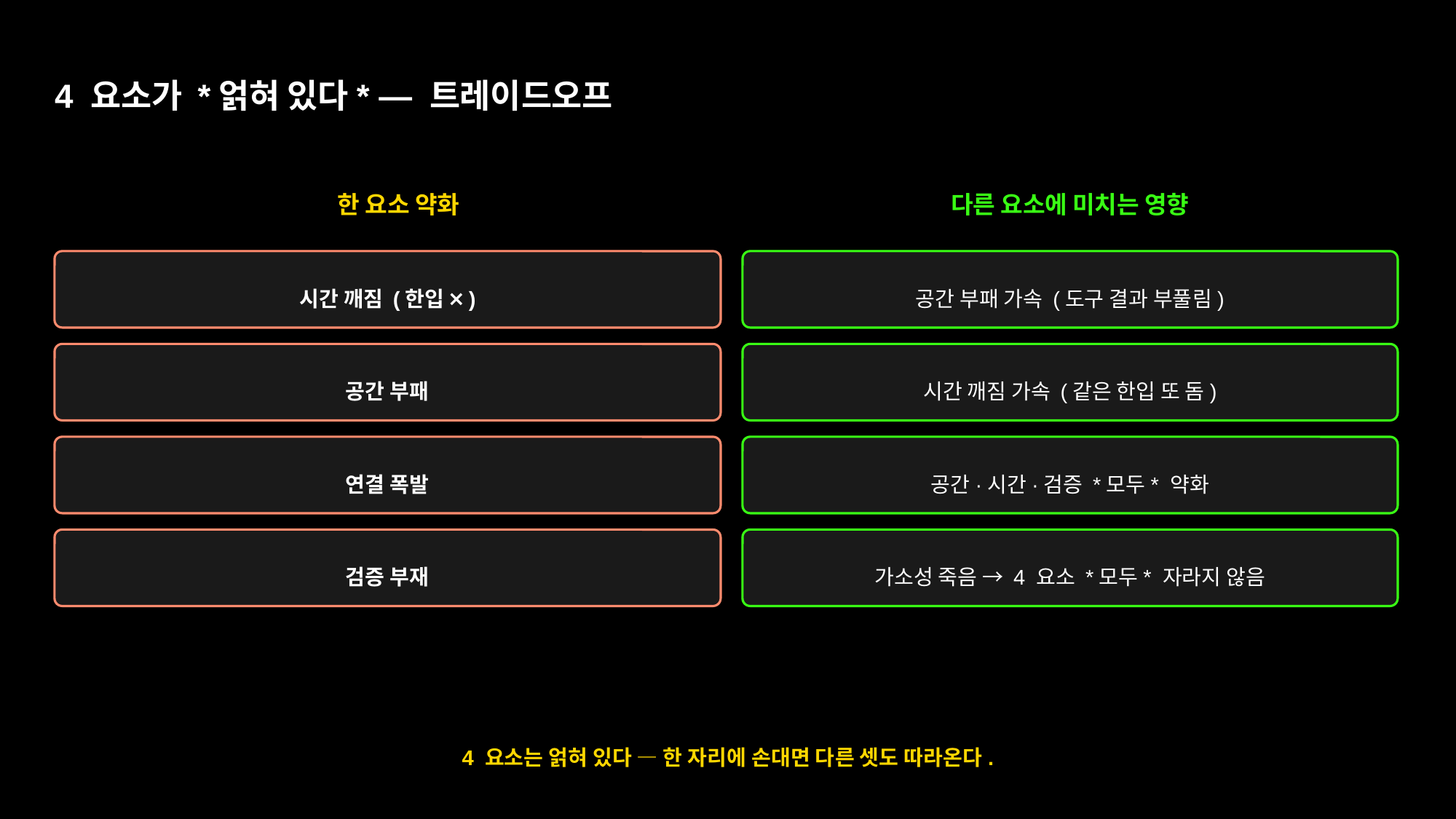

4 요소가 *얽혀 있다* — 트레이드오프
한 요소 약화
다른 요소에 미치는 영향

시간 깨짐 (한입 ❌)
공간 부패 가속 (도구 결과 부풀림)

공간 부패
시간 깨짐 가속 (같은 한입 또 돔)

연결 폭발
공간·시간·검증 *모두* 약화

검증 부재
가소성 죽음 → 4 요소 *모두* 자라지 않음
4 요소는 얽혀 있다 — 한 자리에 손대면 다른 셋도 따라온다.